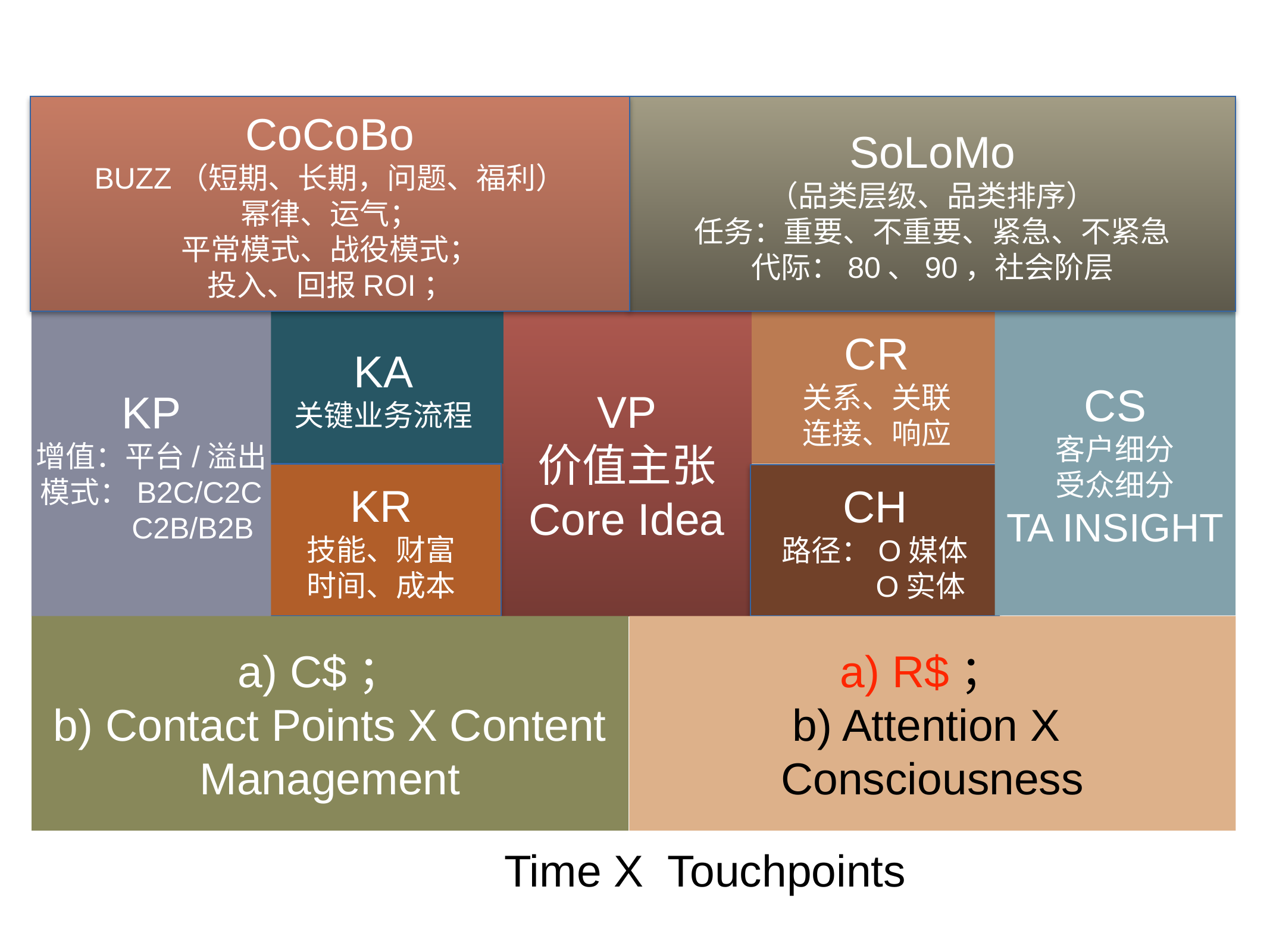

CoCoBo
BUZZ（短期、长期，问题、福利）
幂律、运气；
平常模式、战役模式；
投入、回报ROI；
SoLoMo
（品类层级、品类排序）
任务：重要、不重要、紧急、不紧急
代际：80、90，社会阶层
CS
客户细分
受众细分
TA INSIGHT
VP
价值主张
Core Idea
KA
关键业务流程
CR
关系、关联
连接、响应
KP
增值：平台/溢出
模式：B2C/C2C
          C2B/B2B
KR
技能、财富
时间、成本
CH
路径：O媒体
           O实体
a) C$；
b) Contact Points X Content Management
a) R$；
b) Attention X
Consciousness
Time X  Touchpoints